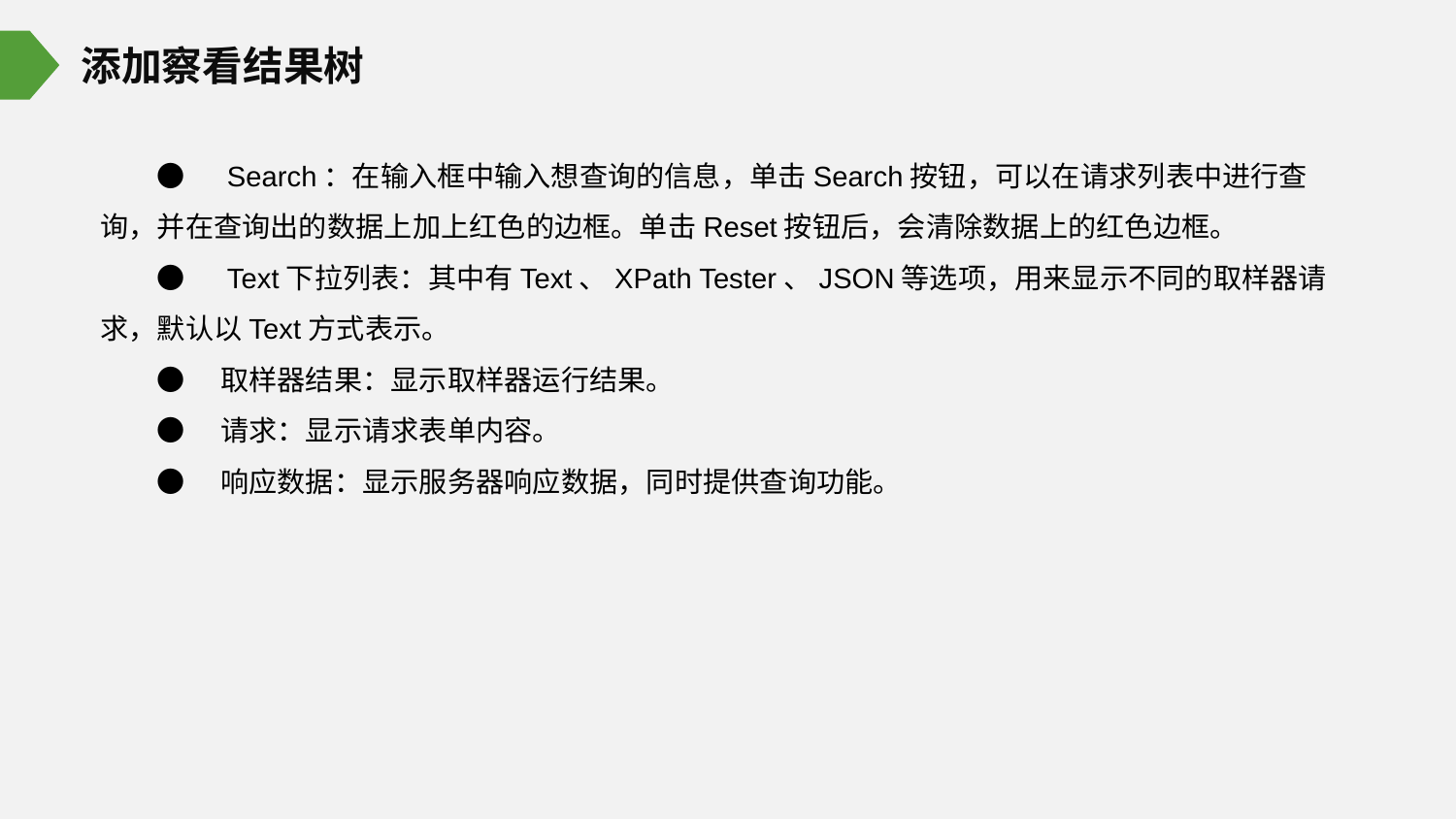

添加察看结果树
●　Search：在输入框中输入想查询的信息，单击Search按钮，可以在请求列表中进行查询，并在查询出的数据上加上红色的边框。单击Reset按钮后，会清除数据上的红色边框。
●　Text下拉列表：其中有Text、XPath Tester、JSON等选项，用来显示不同的取样器请求，默认以Text方式表示。
●　取样器结果：显示取样器运行结果。
●　请求：显示请求表单内容。
●　响应数据：显示服务器响应数据，同时提供查询功能。